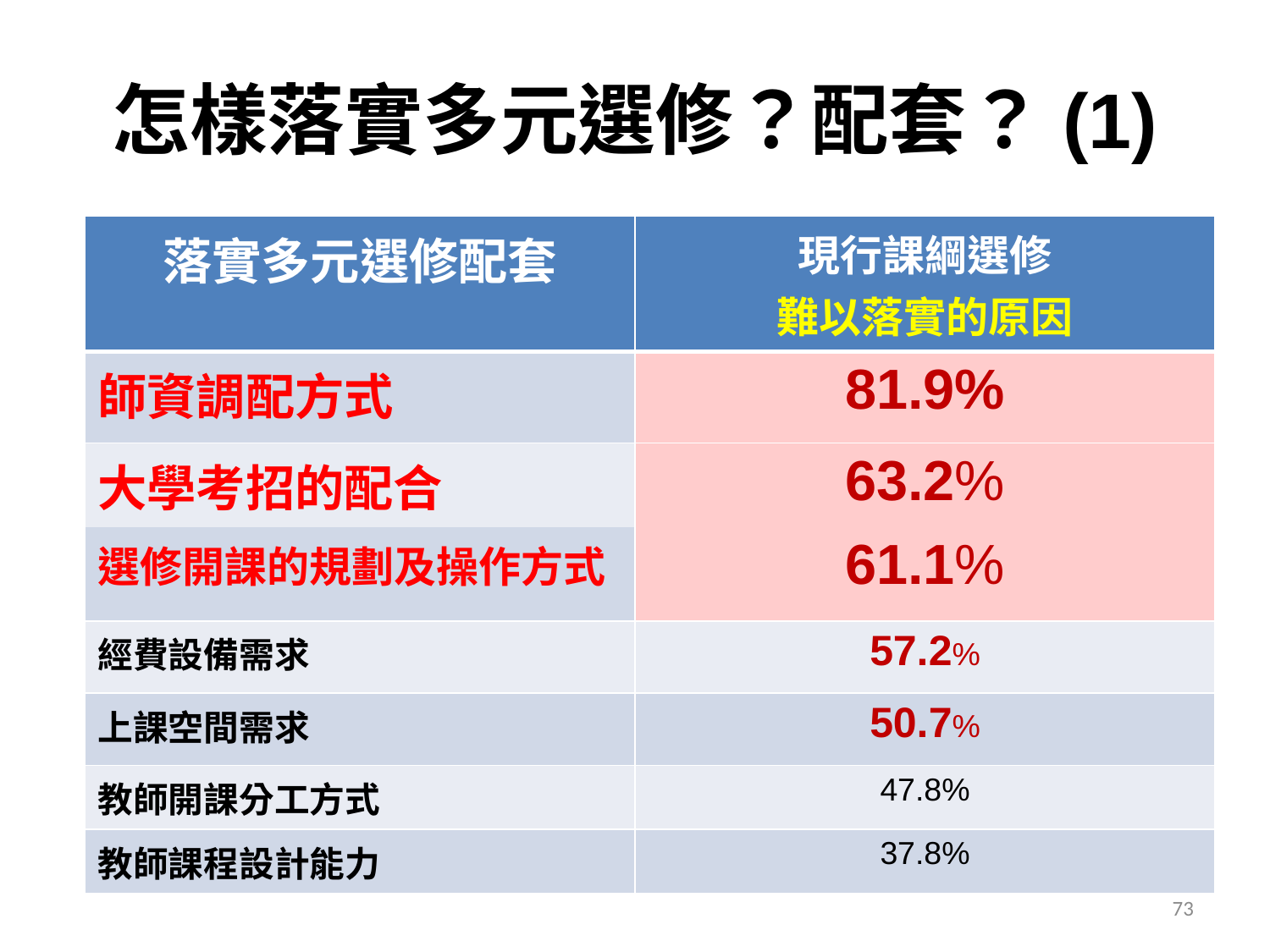

# 怎樣落實多元選修？配套？(1)
| 落實多元選修配套 | 現行課綱選修 難以落實的原因 |
| --- | --- |
| 師資調配方式 | 81.9% |
| 大學考招的配合 | 63.2% |
| 選修開課的規劃及操作方式 | 61.1% |
| 經費設備需求 | 57.2% |
| 上課空間需求 | 50.7% |
| 教師開課分工方式 | 47.8% |
| 教師課程設計能力 | 37.8% |
73